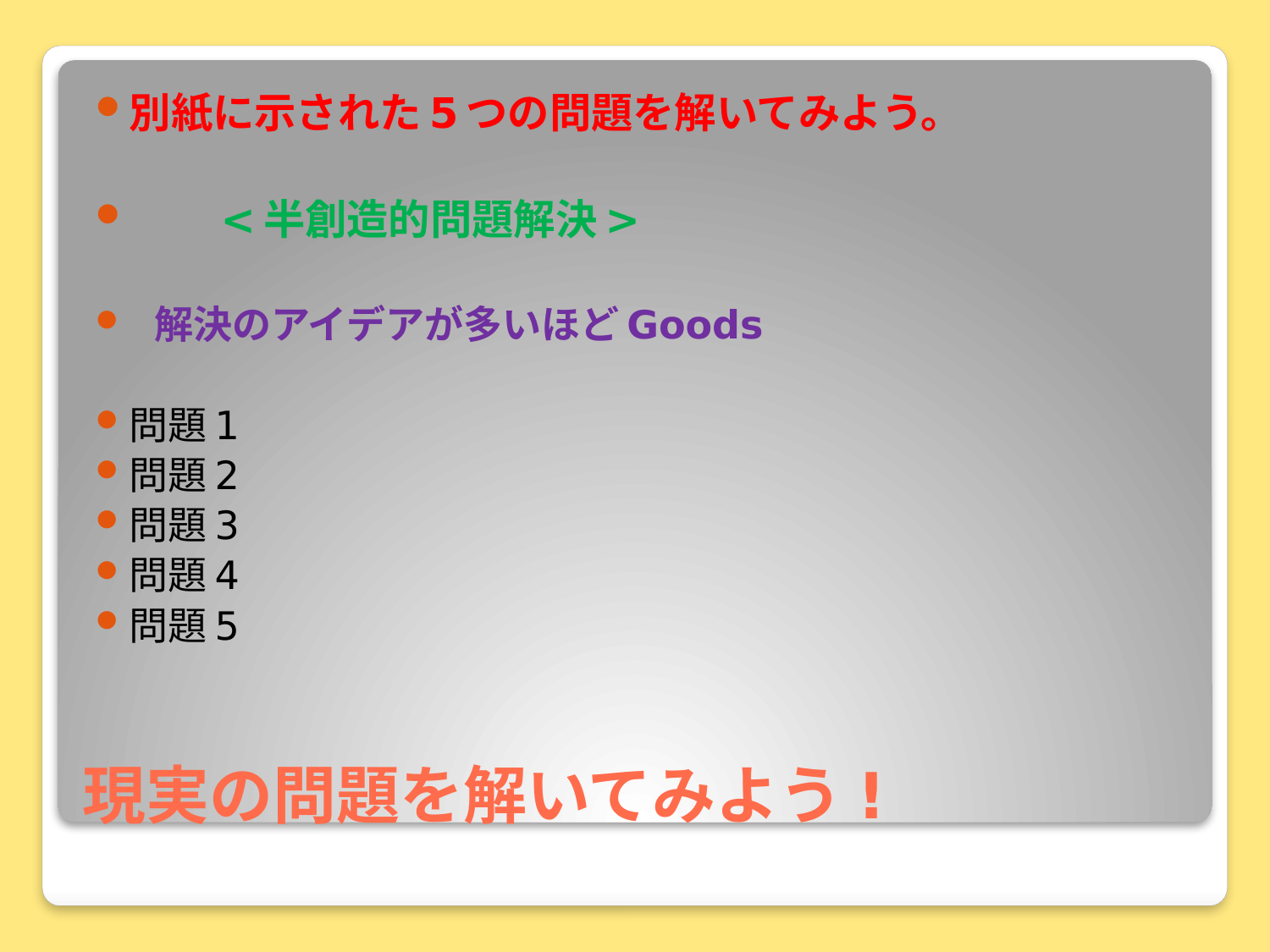

別紙に示された5つの問題を解いてみよう。

　　<半創造的問題解決>

  解決のアイデアが多いほどGoods

問題1
問題2
問題3
問題4
問題5
# 現実の問題を解いてみよう!